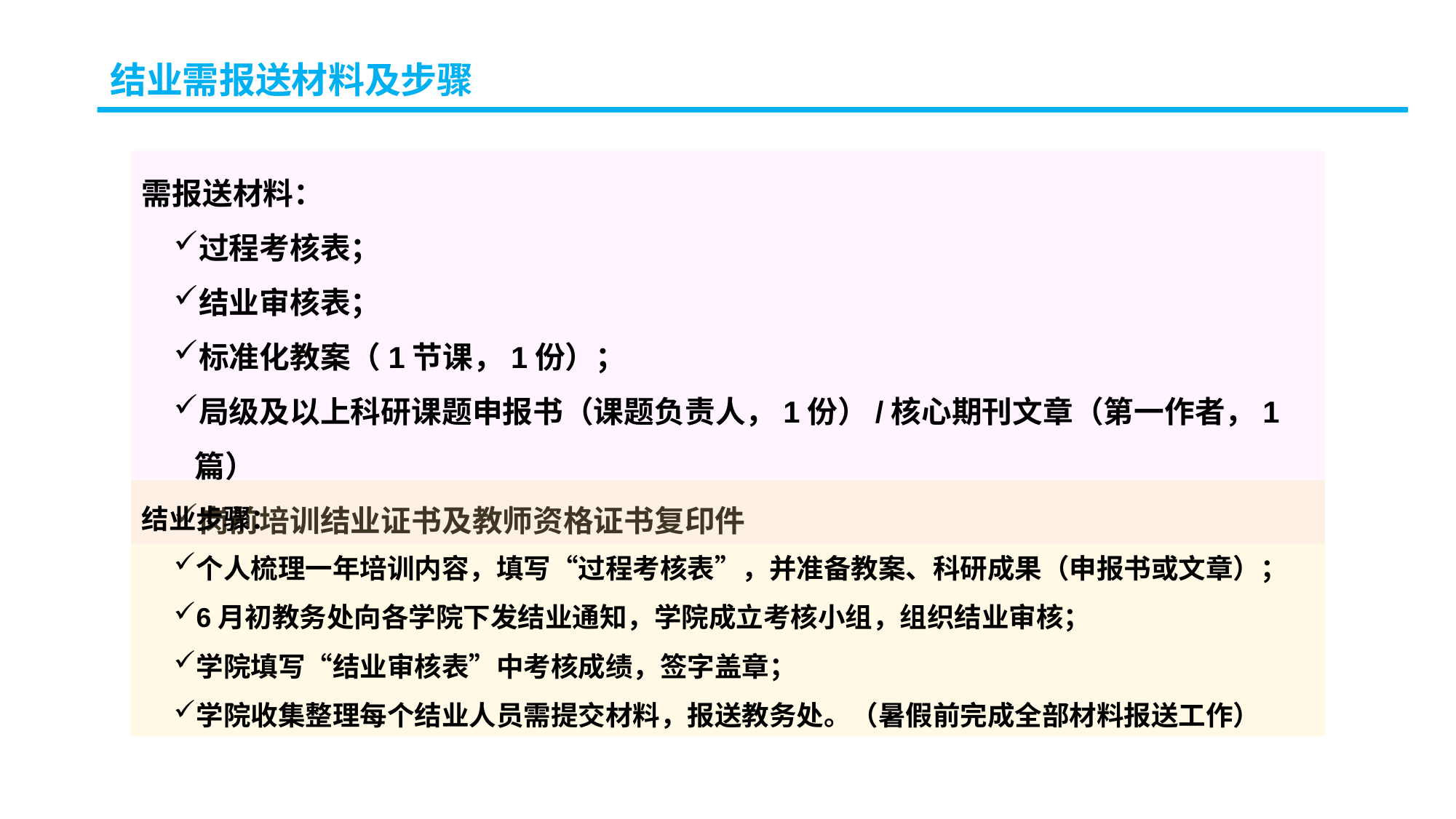

结业需报送材料及步骤

需报送材料：
过程考核表；
结业审核表；
标准化教案（1节课，1份）；
局级及以上科研课题申报书（课题负责人，1份）/核心期刊文章（第一作者，1篇）
岗前培训结业证书及教师资格证书复印件
结业步骤：
个人梳理一年培训内容，填写“过程考核表”，并准备教案、科研成果（申报书或文章）；
6月初教务处向各学院下发结业通知，学院成立考核小组，组织结业审核；
学院填写“结业审核表”中考核成绩，签字盖章；
学院收集整理每个结业人员需提交材料，报送教务处。（暑假前完成全部材料报送工作）